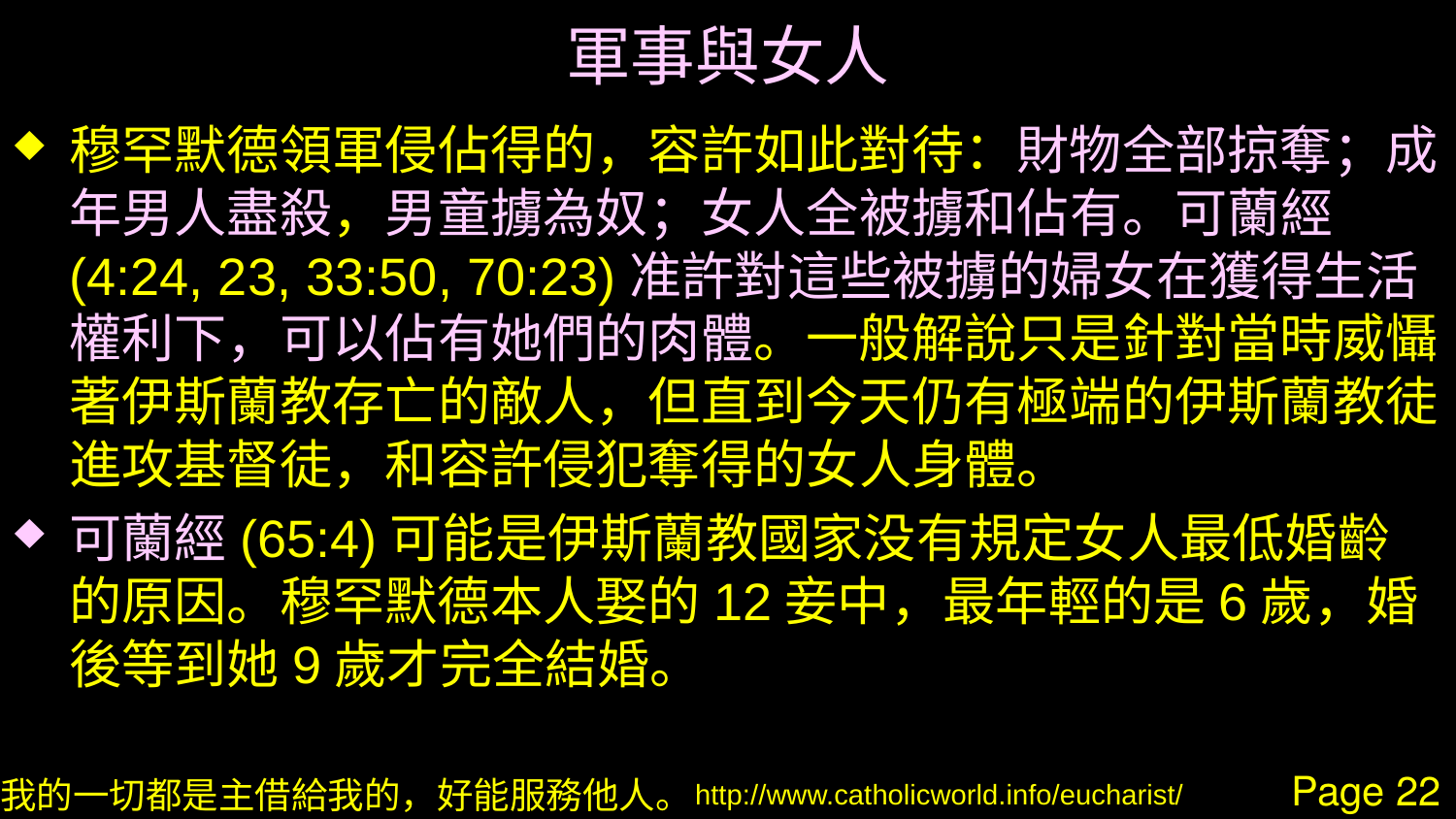

# 軍事與女人
穆罕默德領軍侵佔得的，容許如此對待：財物全部掠奪；成年男人盡殺，男童擄為奴；女人全被擄和佔有。可蘭經(4:24, 23, 33:50, 70:23)准許對這些被擄的婦女在獲得生活權利下，可以佔有她們的肉體。一般解說只是針對當時威懾著伊斯蘭教存亡的敵人，但直到今天仍有極端的伊斯蘭教徒進攻基督徒，和容許侵犯奪得的女人身體。
可蘭經(65:4)可能是伊斯蘭教國家没有規定女人最低婚齡的原因。穆罕默德本人娶的12妾中，最年輕的是6歲，婚後等到她9歲才完全結婚。